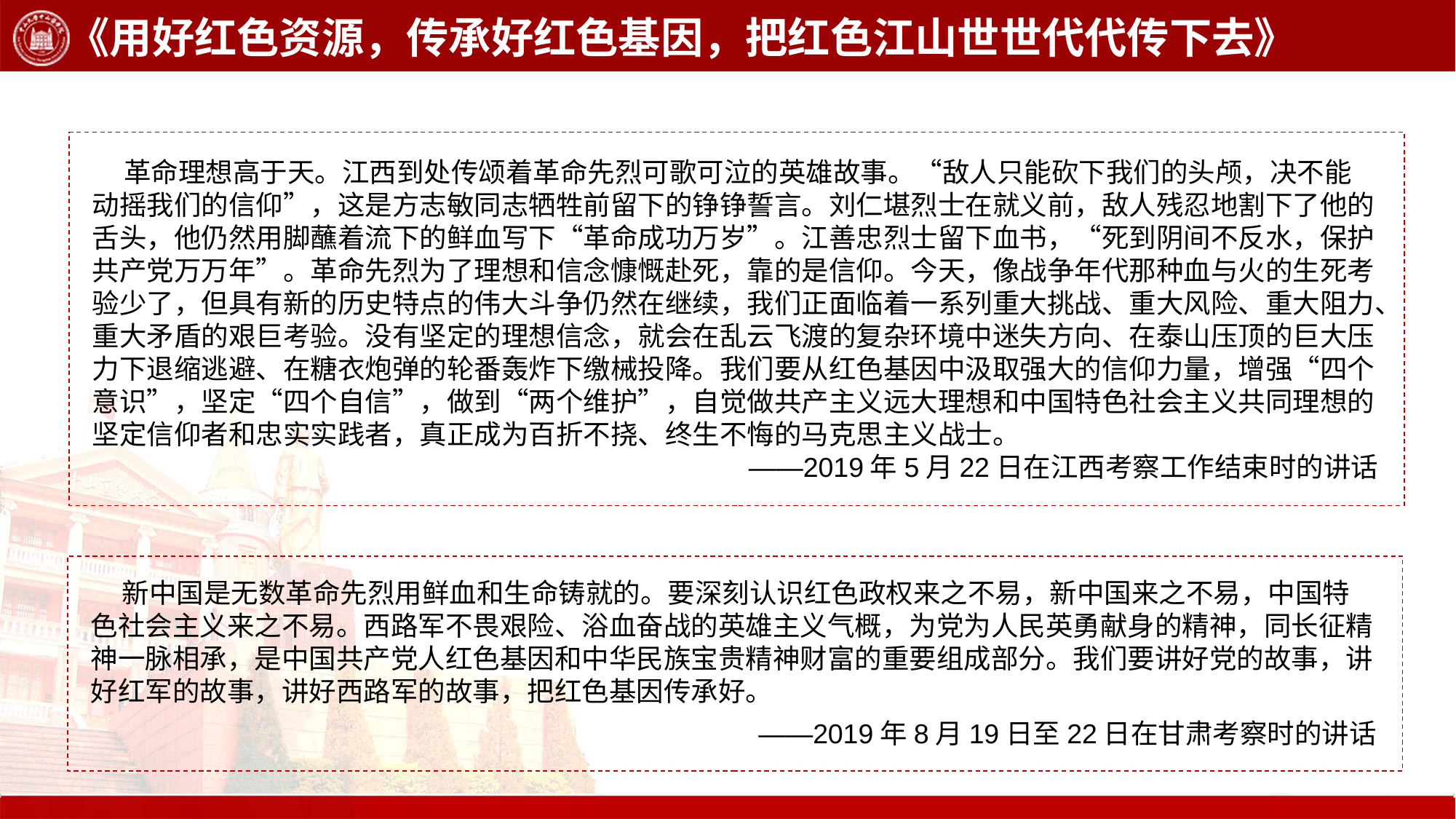

《用好红色资源，传承好红色基因，把红色江山世世代代传下去》

    革命理想高于天。江西到处传颂着革命先烈可歌可泣的英雄故事。“敌人只能砍下我们的头颅，决不能动摇我们的信仰”，这是方志敏同志牺牲前留下的铮铮誓言。刘仁堪烈士在就义前，敌人残忍地割下了他的舌头，他仍然用脚蘸着流下的鲜血写下“革命成功万岁”。江善忠烈士留下血书，“死到阴间不反水，保护共产党万万年”。革命先烈为了理想和信念慷慨赴死，靠的是信仰。今天，像战争年代那种血与火的生死考验少了，但具有新的历史特点的伟大斗争仍然在继续，我们正面临着一系列重大挑战、重大风险、重大阻力、重大矛盾的艰巨考验。没有坚定的理想信念，就会在乱云飞渡的复杂环境中迷失方向、在泰山压顶的巨大压力下退缩逃避、在糖衣炮弹的轮番轰炸下缴械投降。我们要从红色基因中汲取强大的信仰力量，增强“四个意识”，坚定“四个自信”，做到“两个维护”，自觉做共产主义远大理想和中国特色社会主义共同理想的坚定信仰者和忠实实践者，真正成为百折不挠、终生不悔的马克思主义战士。
——2019年5月22日在江西考察工作结束时的讲话

    新中国是无数革命先烈用鲜血和生命铸就的。要深刻认识红色政权来之不易，新中国来之不易，中国特色社会主义来之不易。西路军不畏艰险、浴血奋战的英雄主义气概，为党为人民英勇献身的精神，同长征精神一脉相承，是中国共产党人红色基因和中华民族宝贵精神财富的重要组成部分。我们要讲好党的故事，讲好红军的故事，讲好西路军的故事，把红色基因传承好。
——2019年8月19日至22日在甘肃考察时的讲话